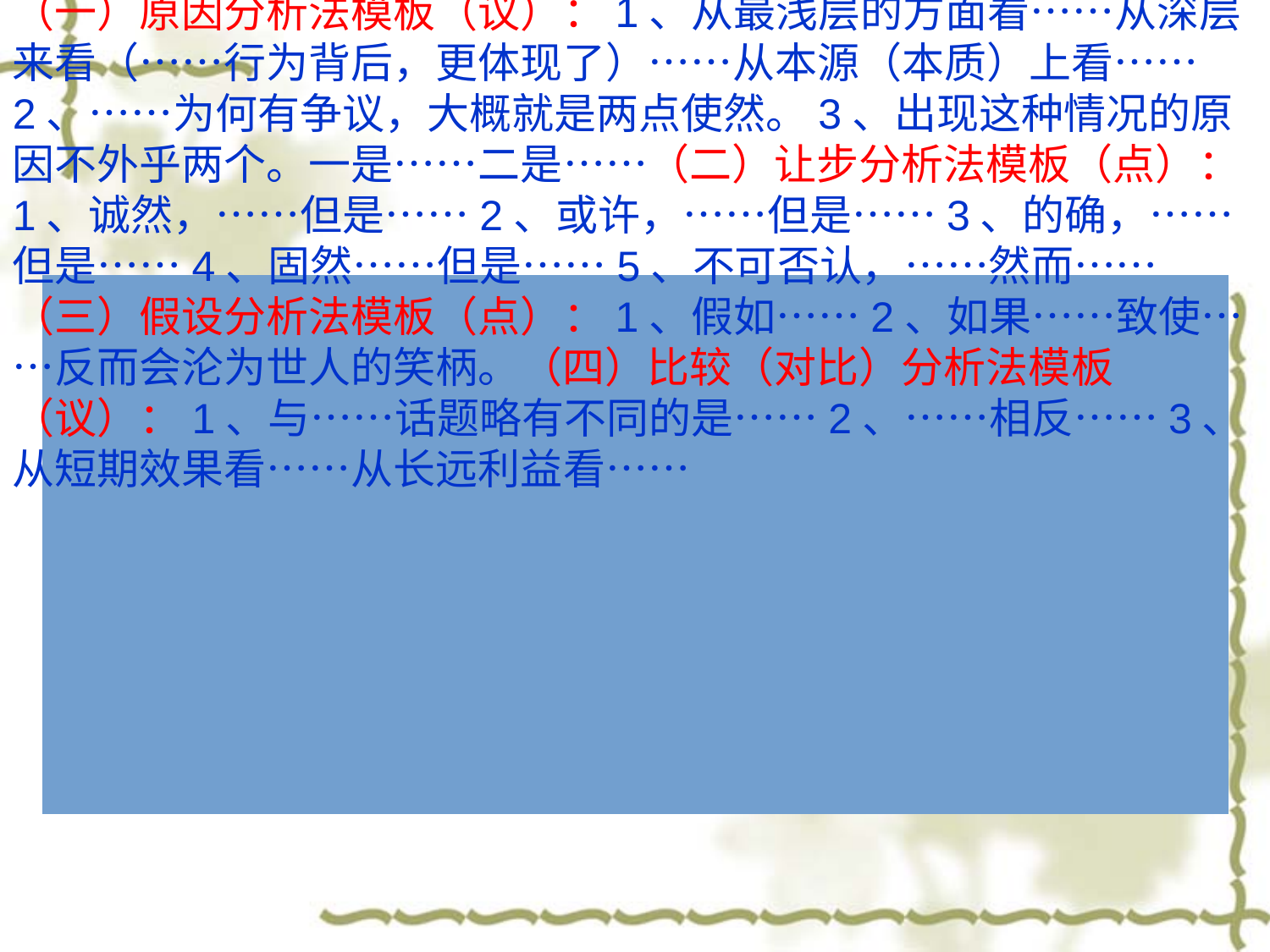

（一）原因分析法模板（议）：1、从最浅层的方面看……从深层来看（……行为背后，更体现了）……从本源（本质）上看……2、……为何有争议，大概就是两点使然。3、出现这种情况的原因不外乎两个。一是……二是……（二）让步分析法模板（点）：1、诚然，……但是……2、或许，……但是……3、的确，……但是……4、固然……但是……5、不可否认，……然而……（三）假设分析法模板（点）：1、假如……2、如果……致使……反而会沦为世人的笑柄。（四）比较（对比）分析法模板（议）：1、与……话题略有不同的是……2、……相反……3、从短期效果看……从长远利益看……

#